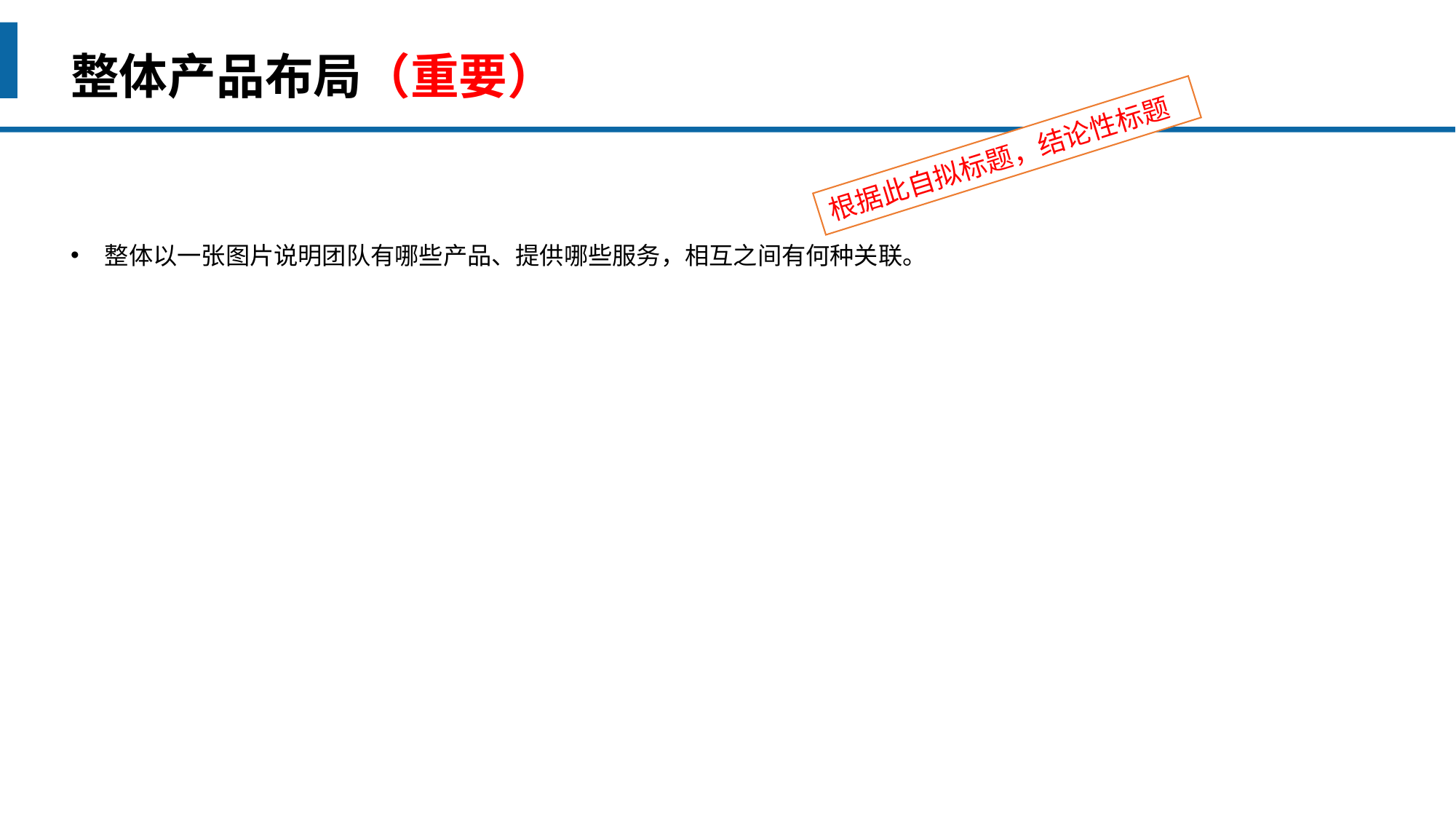

整体产品布局（重要）

根据此自拟标题，结论性标题
整体以一张图片说明团队有哪些产品、提供哪些服务，相互之间有何种关联。